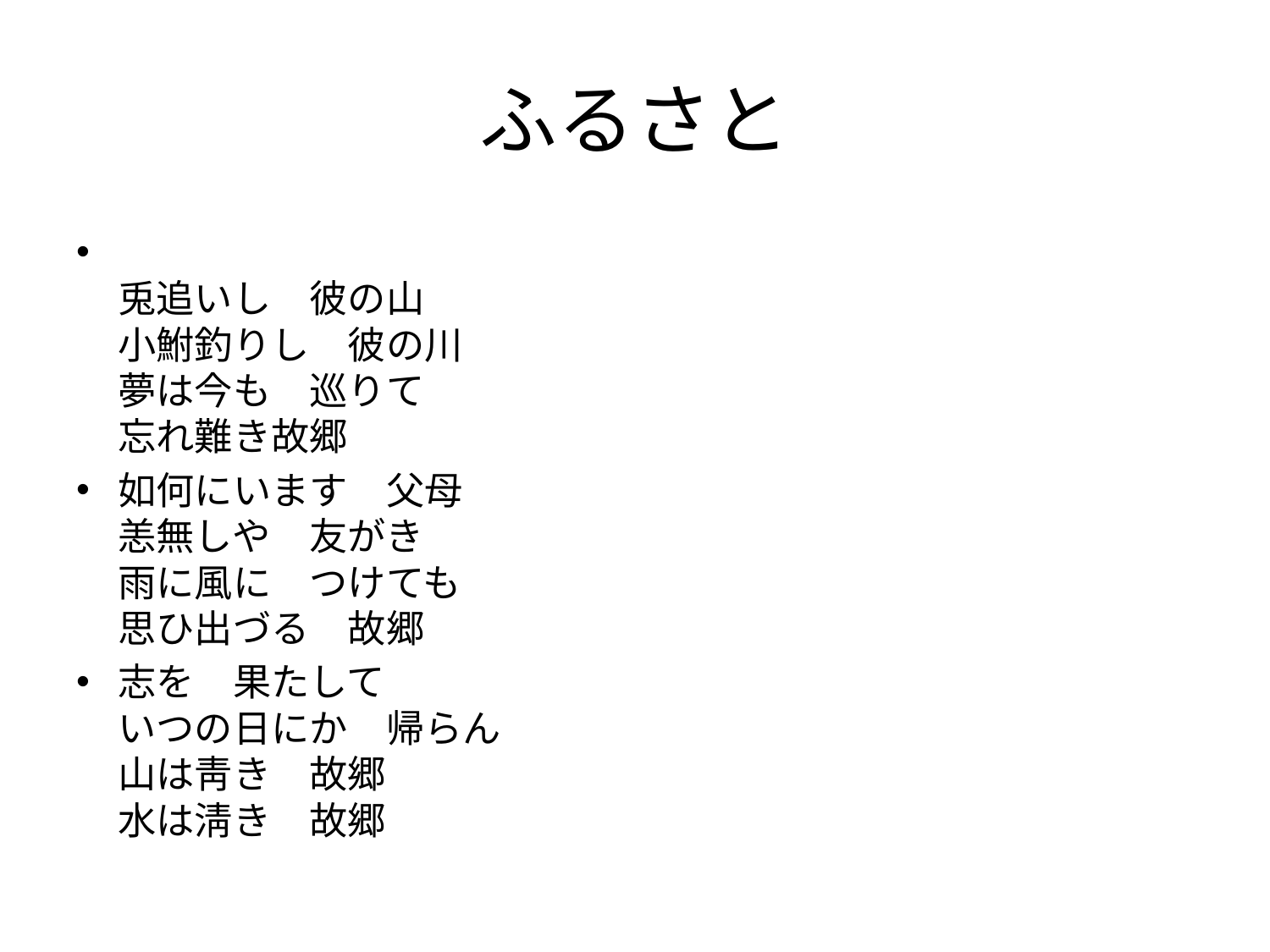

# ふるさと
兎追いし　彼の山
小鮒釣りし　彼の川
夢は今も　巡りて
忘れ難き故郷
如何にいます　父母
恙無しや　友がき
雨に風に　つけても
思ひ出づる　故郷
志を　果たして
いつの日にか　帰らん
山は靑き　故郷
水は淸き　故郷